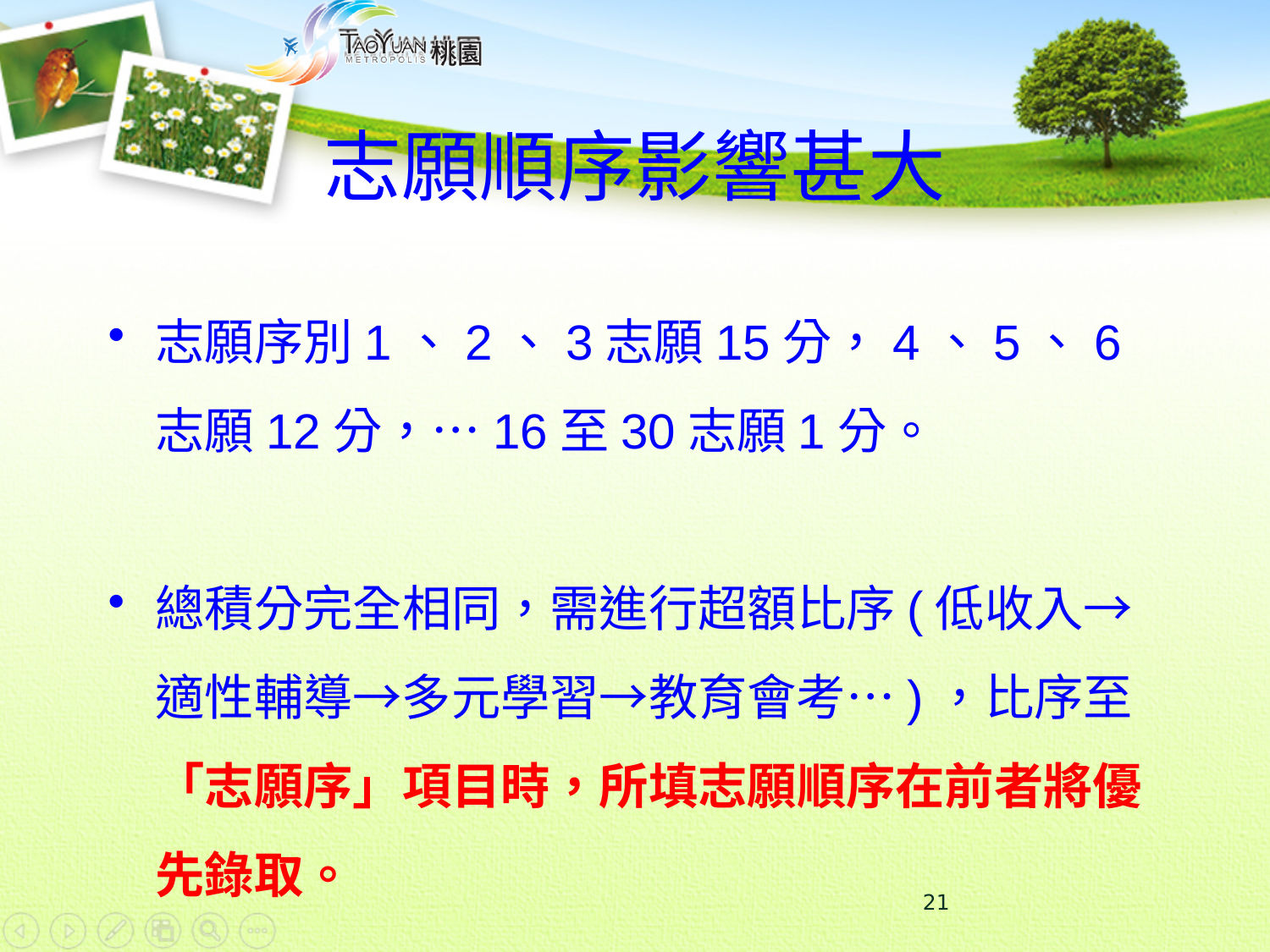

# 志願順序影響甚大
志願序別1、2、3志願15分，4、5、6志願12分，…16至30志願1分。

總積分完全相同，需進行超額比序(低收入→適性輔導→多元學習→教育會考…)，比序至「志願序」項目時，所填志願順序在前者將優先錄取。

21